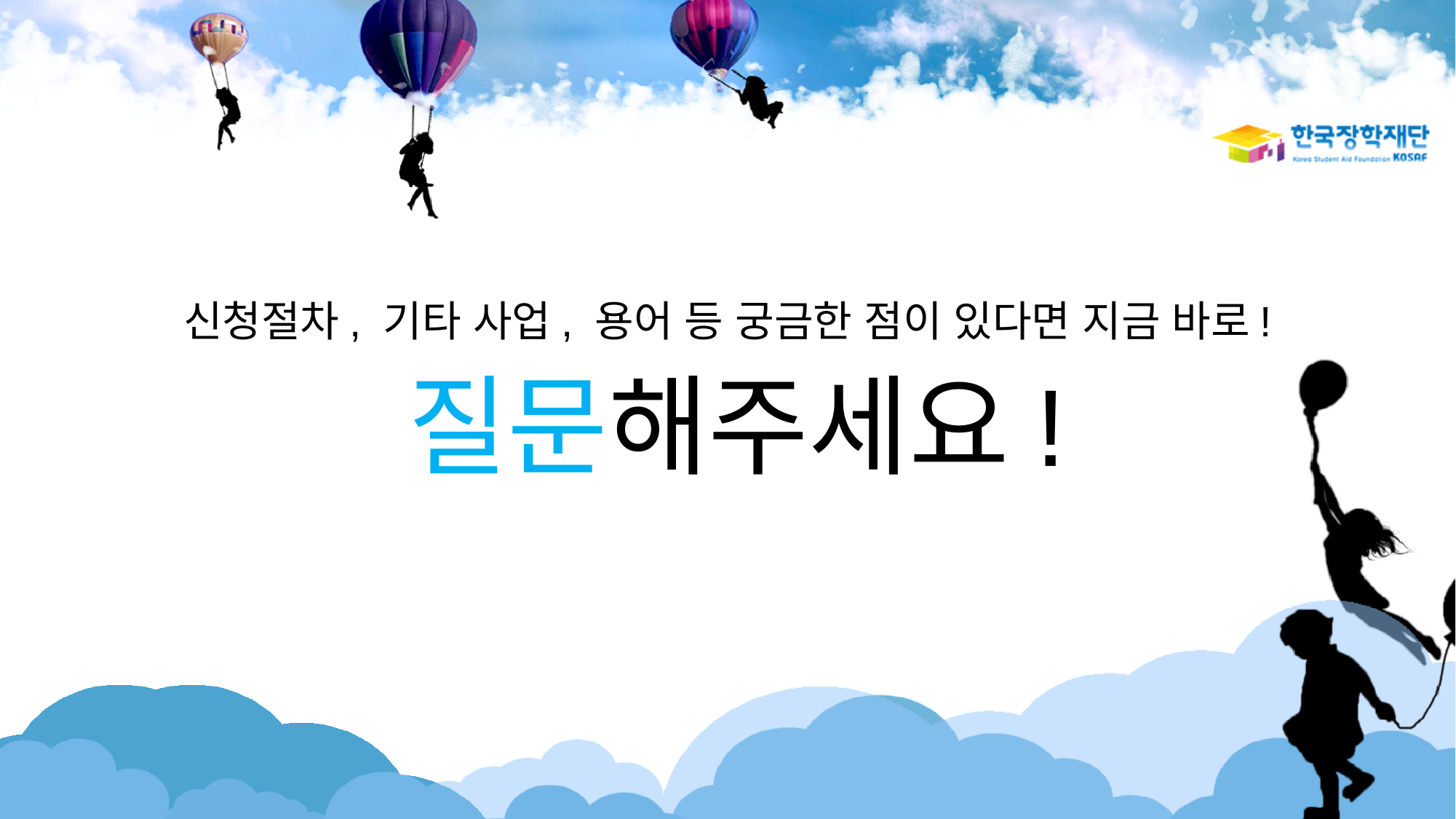

신청절차, 기타 사업, 용어 등 궁금한 점이 있다면 지금 바로!
질문해주세요!